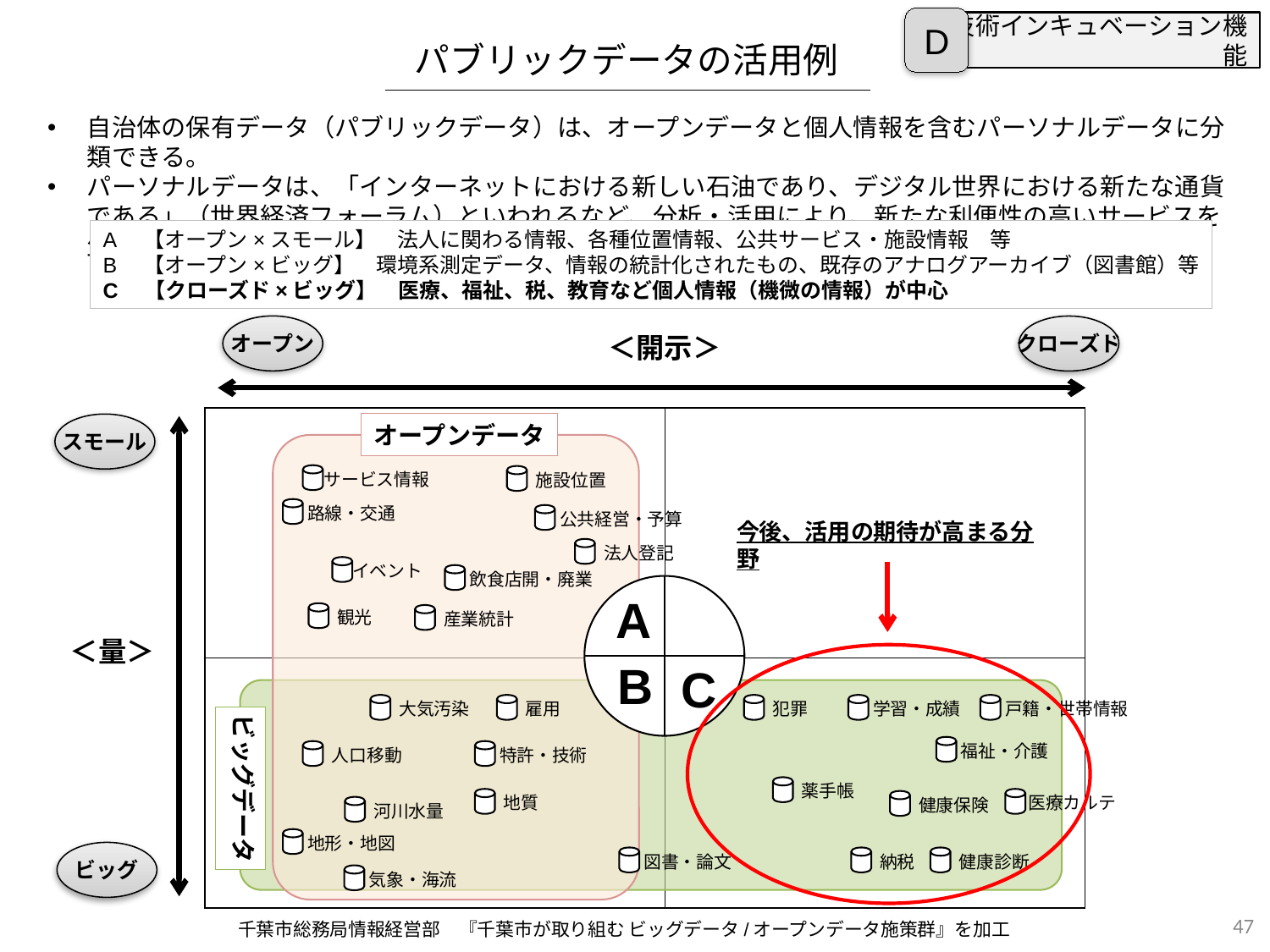

D
技術インキュベーション機能
パブリックデータの活用例
自治体の保有データ（パブリックデータ）は、オープンデータと個人情報を含むパーソナルデータに分類できる。
パーソナルデータは、「インターネットにおける新しい石油であり、デジタル世界における新たな通貨である」（世界経済フォーラム）といわれるなど、分析・活用により、新たな利便性の高いサービスを生む可能性が高い。
A　【オープン×スモール】　法人に関わる情報、各種位置情報、公共サービス・施設情報　等
B　【オープン×ビッグ】　環境系測定データ、情報の統計化されたもの、既存のアナログアーカイブ（図書館）等
C　【クローズド×ビッグ】　医療、福祉、税、教育など個人情報（機微の情報）が中心
オープン
クローズド
＜開示＞
|  |  |
| --- | --- |
|  |  |
オープンデータ
スモール

サービス情報

施設位置

路線・交通

公共経営・予算

今後、活用の期待が高まる分野
法人登記

イベント

飲食店開・廃業

A
観光

産業統計

＜量＞

B
C

大気汚染

雇用

犯罪

学習・成績

戸籍・世帯情報

ビッグデータ
福祉・介護

人口移動

特許・技術

薬手帳

地質

医療カルテ

健康保険

河川水量

地形・地図

ビッグ
図書・論文

納税

健康診断

気象・海流

47
千葉市総務局情報経営部　『千葉市が取り組む ビッグデータ/オープンデータ施策群』を加工